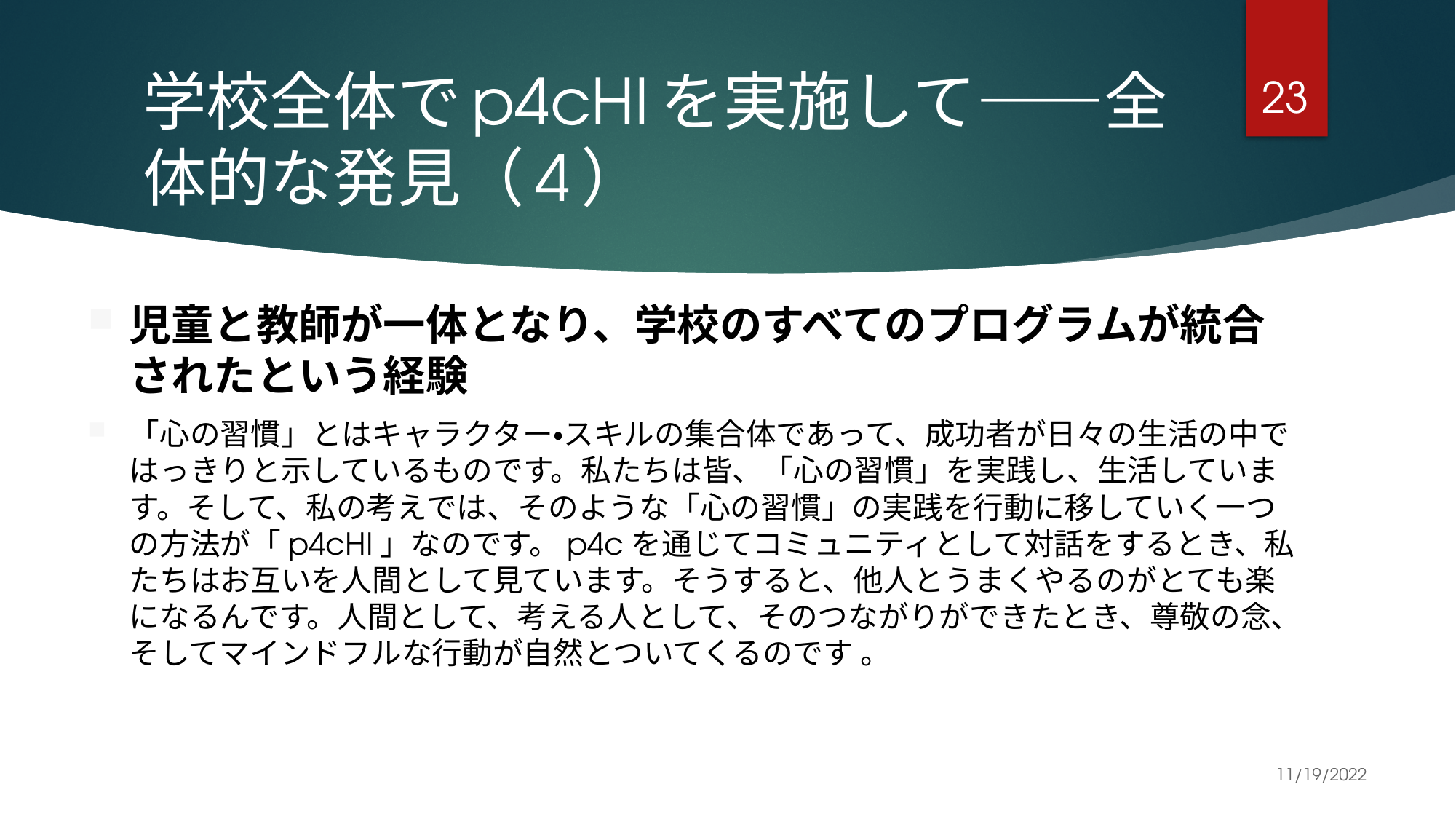

23
# 学校全体でp4cHIを実施して――全体的な発見（4）

児童と教師が一体となり、学校のすべてのプログラムが統合されたという経験
「心の習慣」とはキャラクター・スキルの集合体であって、成功者が日々の生活の中ではっきりと示しているものです。私たちは皆、「心の習慣」を実践し、生活しています。そして、私の考えでは、そのような「心の習慣」の実践を行動に移していく一つの方法が「p4cHI」なのです。p4cを通じてコミュニティとして対話をするとき、私たちはお互いを人間として見ています。そうすると、他人とうまくやるのがとても楽になるんです。人間として、考える人として、そのつながりができたとき、尊敬の念、そしてマインドフルな行動が自然とついてくるのです 。

11/19/2022